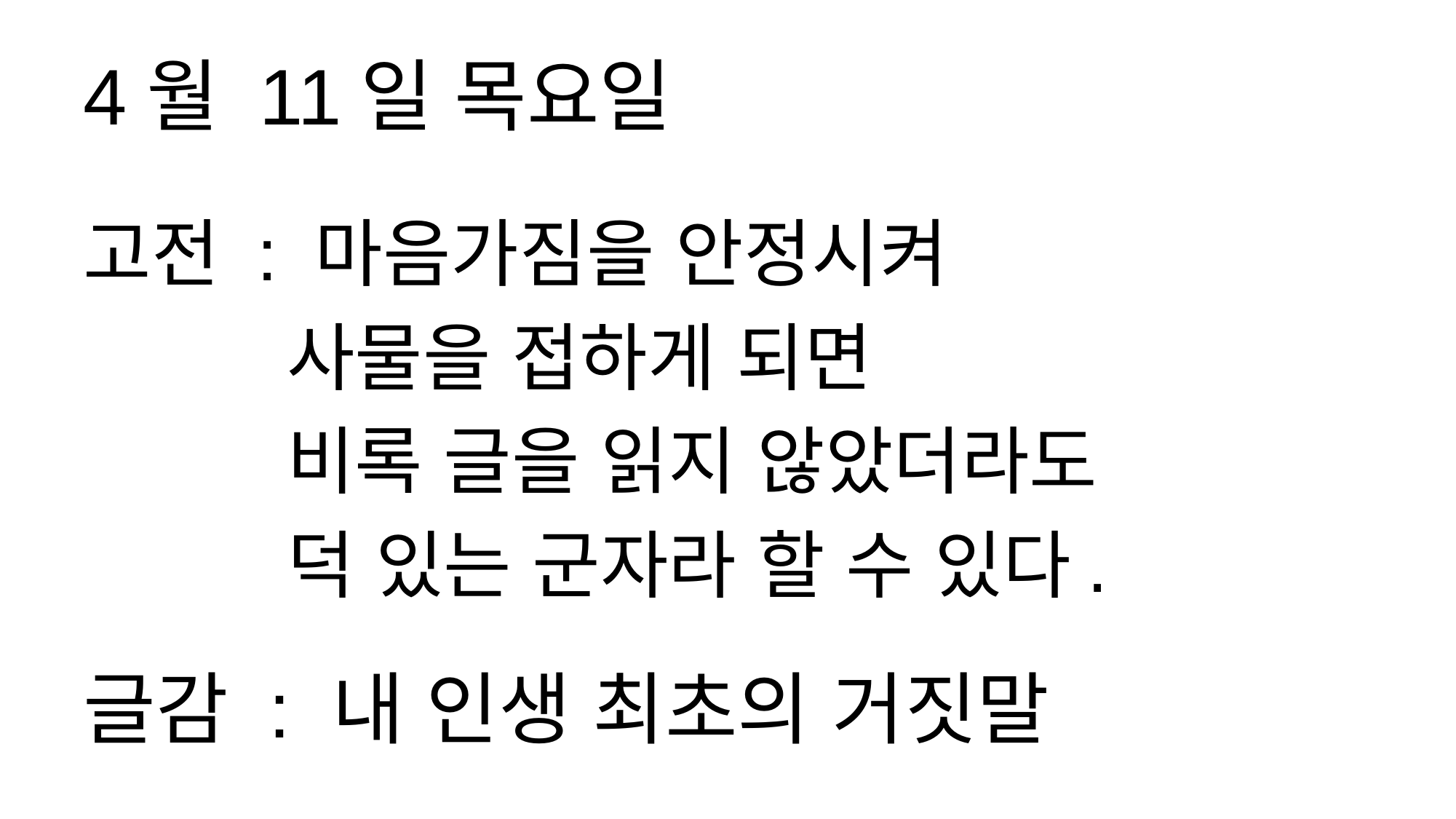

4월 11일 목요일
고전 : 마음가짐을 안정시켜
         사물을 접하게 되면
         비록 글을 읽지 않았더라도
         덕 있는 군자라 할 수 있다.
글감 : 내 인생 최초의 거짓말